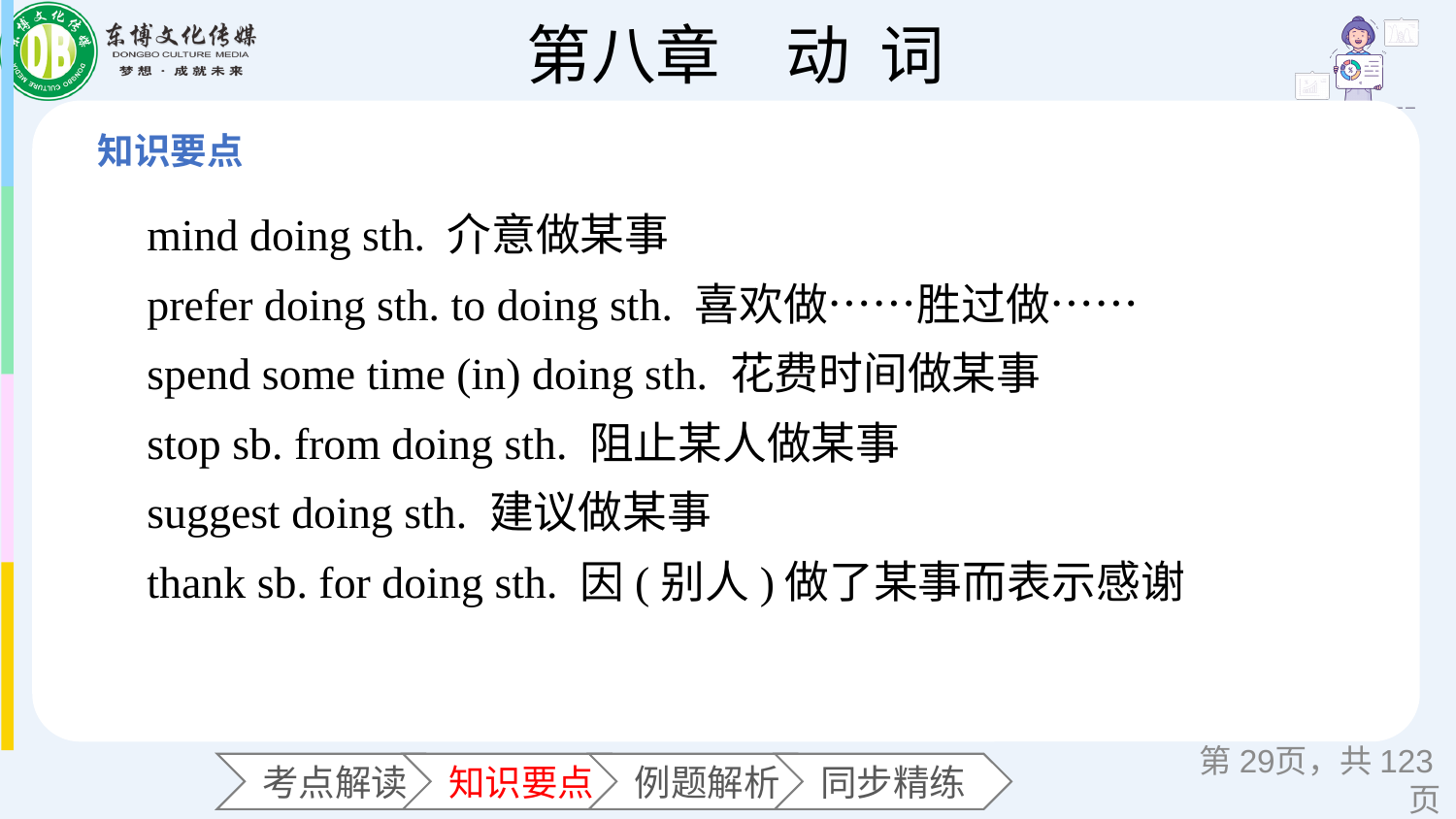

mind doing sth. 介意做某事
prefer doing sth. to doing sth. 喜欢做……胜过做……
spend some time (in) doing sth. 花费时间做某事
stop sb. from doing sth. 阻止某人做某事
suggest doing sth. 建议做某事
thank sb. for doing sth. 因(别人)做了某事而表示感谢
第29页，共123页